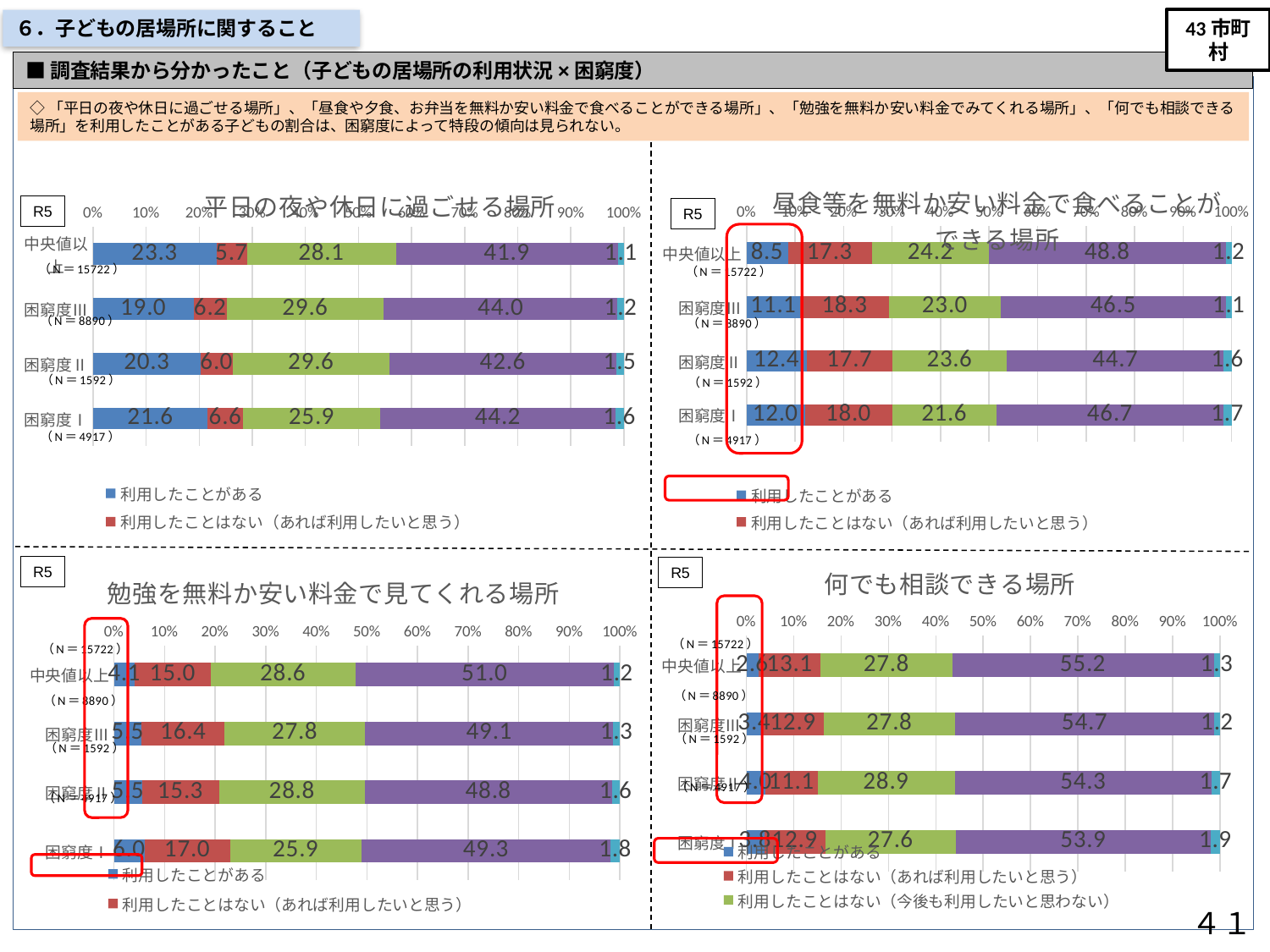

43市町村
６．子どもの居場所に関すること
■調査結果から分かったこと（子どもの居場所の利用状況×困窮度）

◇「平日の夜や休日に過ごせる場所」、「昼食や夕食、お弁当を無料か安い料金で食べることができる場所」、「勉強を無料か安い料金でみてくれる場所」、「何でも相談できる場所」を利用したことがある子どもの割合は、困窮度によって特段の傾向は見られない。

### Chart: 平日の夜や休日に過ごせる場所

| Category | 利用したことがある   | 利用したことはない（あれば利用したいと思う）                 | 利用したことはない（今後も利用したいと思わない）             | 利用したことはない（今後も利用したいか分からない）           |   無回答             |
|---|---|---|---|---|---|
| 中央値以上 | 23.3 | 5.7 | 28.1 | 41.9 | 1.1 |
| 困窮度Ⅲ | 19.0 | 6.2 | 29.6 | 44.0 | 1.2 |
| 困窮度Ⅱ | 20.3 | 6.0 | 29.6 | 42.6 | 1.5 |
| 困窮度Ⅰ | 21.6 | 6.6 | 25.9 | 44.2 | 1.6 |

### Chart: 昼食等を無料か安い料金で食べることができる場所

| Category | 利用したことがある   | 利用したことはない（あれば利用したいと思う）                 | 利用したことはない（今後も利用したいと思わない）             | 利用したことはない（今後も利用したいか分からない）           |   無回答             |
|---|---|---|---|---|---|
| 中央値以上 | 8.5 | 17.3 | 24.2 | 48.8 | 1.2 |
| 困窮度Ⅲ | 11.1 | 18.3 | 23.0 | 46.5 | 1.1 |
| 困窮度Ⅱ | 12.4 | 17.7 | 23.6 | 44.7 | 1.6 |
| 困窮度Ⅰ | 12.0 | 18.0 | 21.6 | 46.7 | 1.7 |
R5
R5

### Chart: 何でも相談できる場所

| Category | 利用したことがある   | 利用したことはない（あれば利用したいと思う）                 | 利用したことはない（今後も利用したいと思わない）             | 利用したことはない（今後も利用したいか分からない）           |   無回答             |
|---|---|---|---|---|---|
| 中央値以上 | 2.6 | 13.1 | 27.8 | 55.2 | 1.3 |
| 困窮度Ⅲ | 3.4 | 12.9 | 27.8 | 54.7 | 1.2 |
| 困窮度Ⅱ | 4.0 | 11.1 | 28.9 | 54.3 | 1.7 |
| 困窮度Ⅰ | 3.8 | 12.9 | 27.6 | 53.9 | 1.9 |

### Chart: 勉強を無料か安い料金で見てくれる場所

| Category | 利用したことがある   | 利用したことはない（あれば利用したいと思う）                 | 利用したことはない（今後も利用したいと思わない）             | 利用したことはない（今後も利用したいか分からない）           |   無回答             |
|---|---|---|---|---|---|
| 中央値以上 | 4.1 | 15.0 | 28.6 | 51.0 | 1.2 |
| 困窮度Ⅲ | 5.5 | 16.4 | 27.8 | 49.1 | 1.3 |
| 困窮度Ⅱ | 5.5 | 15.3 | 28.8 | 48.8 | 1.6 |
| 困窮度Ⅰ | 6.0 | 17.0 | 25.9 | 49.3 | 1.8 |
R5
R5

４１